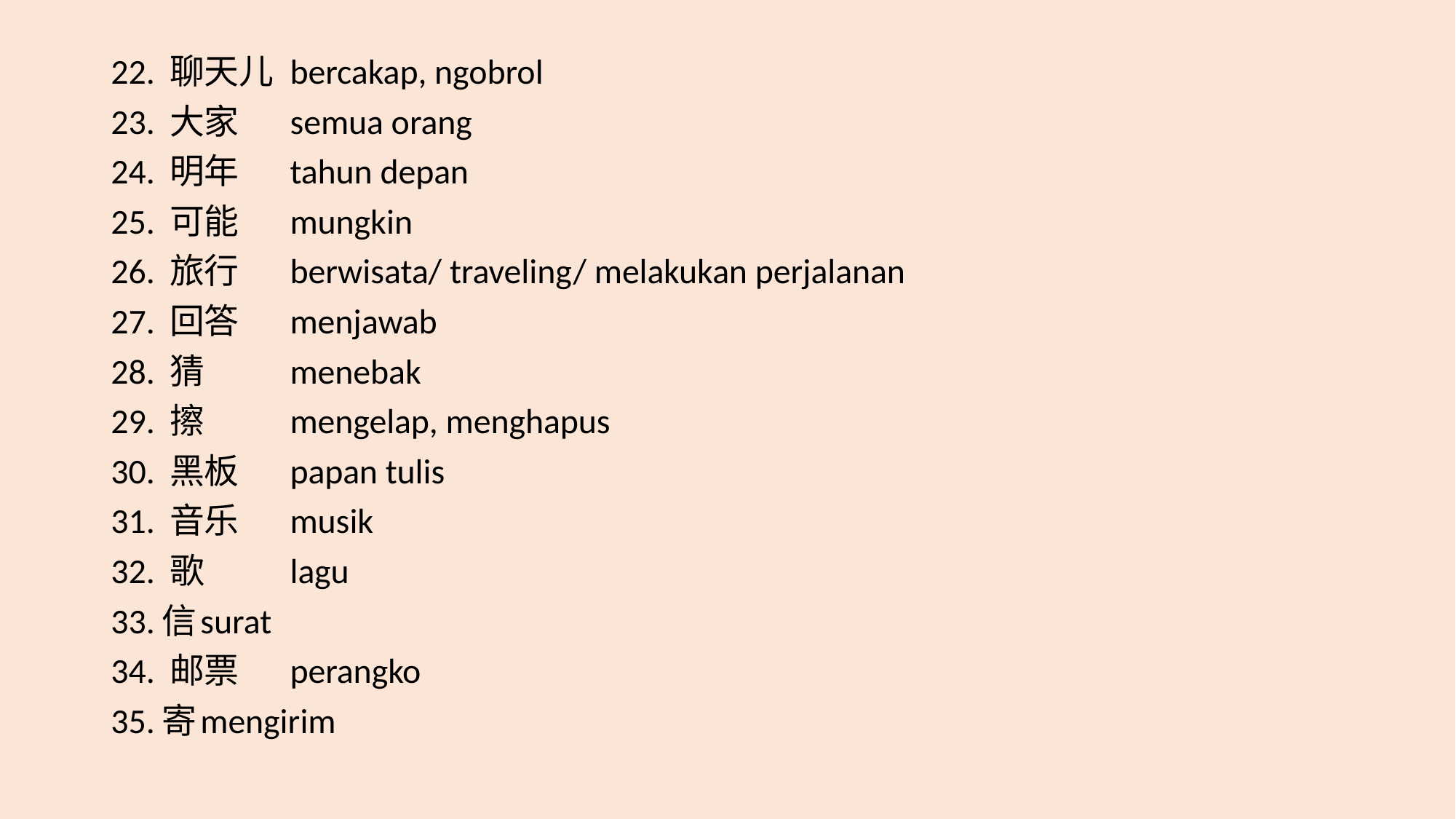

22. 聊天儿		bercakap, ngobrol
23. 大家		semua orang
24. 明年		tahun depan
25. 可能		mungkin
26. 旅行		berwisata/ traveling/ melakukan perjalanan
27. 回答		menjawab
28. 猜			menebak
29. 擦			mengelap, menghapus
30. 黑板		papan tulis
31. 音乐		musik
32. 歌			lagu
33.信			surat
34. 邮票		perangko
35.寄			mengirim